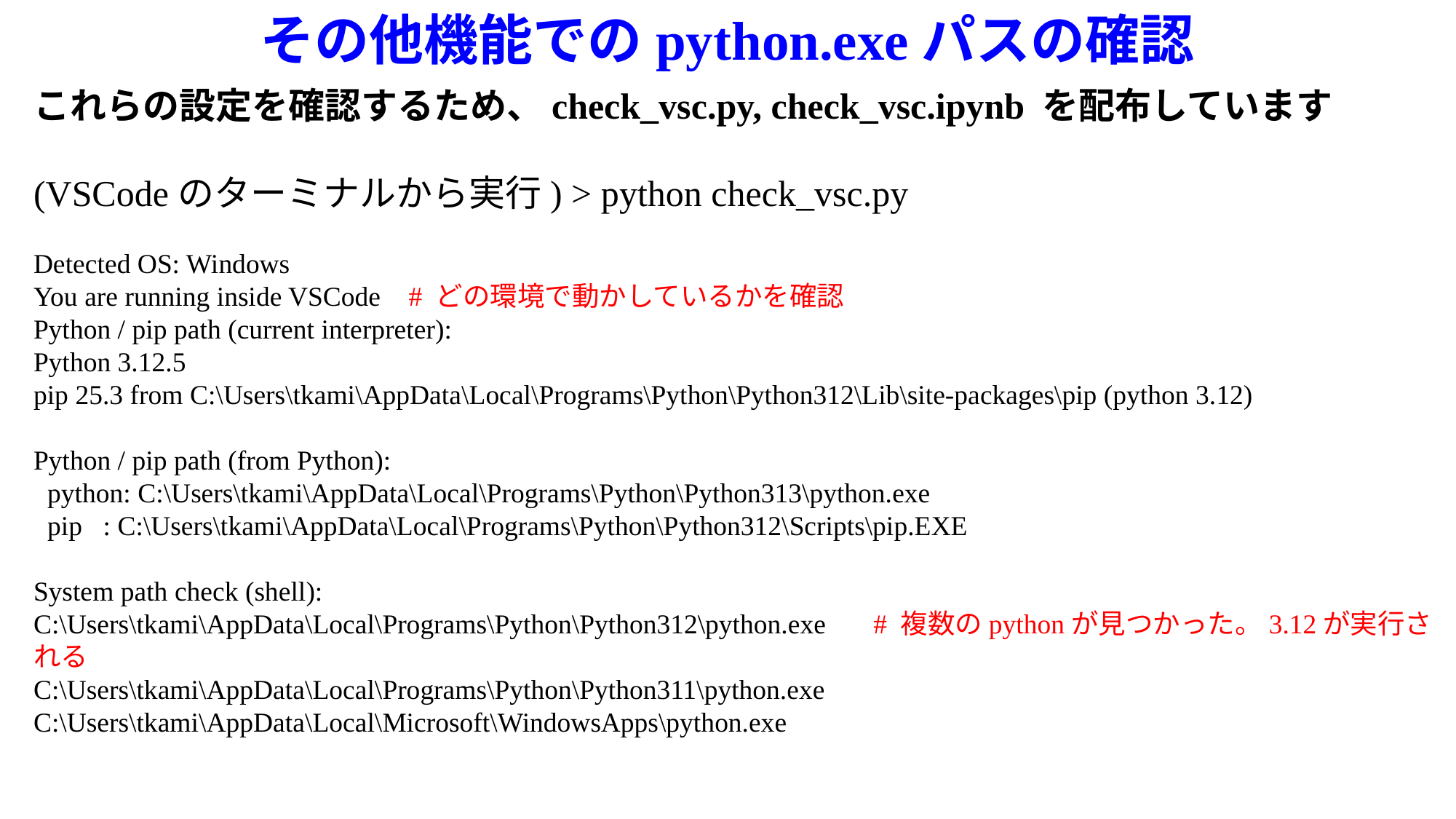

その他機能でのpython.exeパスの確認
これらの設定を確認するため、check_vsc.py, check_vsc.ipynb を配布しています

(VSCodeのターミナルから実行) > python check_vsc.py

Detected OS: Windows
You are running inside VSCode    # どの環境で動かしているかを確認
Python / pip path (current interpreter):
Python 3.12.5
pip 25.3 from C:\Users\tkami\AppData\Local\Programs\Python\Python312\Lib\site-packages\pip (python 3.12)

Python / pip path (from Python):
  python: C:\Users\tkami\AppData\Local\Programs\Python\Python313\python.exe
  pip   : C:\Users\tkami\AppData\Local\Programs\Python\Python312\Scripts\pip.EXE

System path check (shell):
C:\Users\tkami\AppData\Local\Programs\Python\Python312\python.exe　 # 複数のpythonが見つかった。3.12が実行される
C:\Users\tkami\AppData\Local\Programs\Python\Python311\python.exe
C:\Users\tkami\AppData\Local\Microsoft\WindowsApps\python.exe